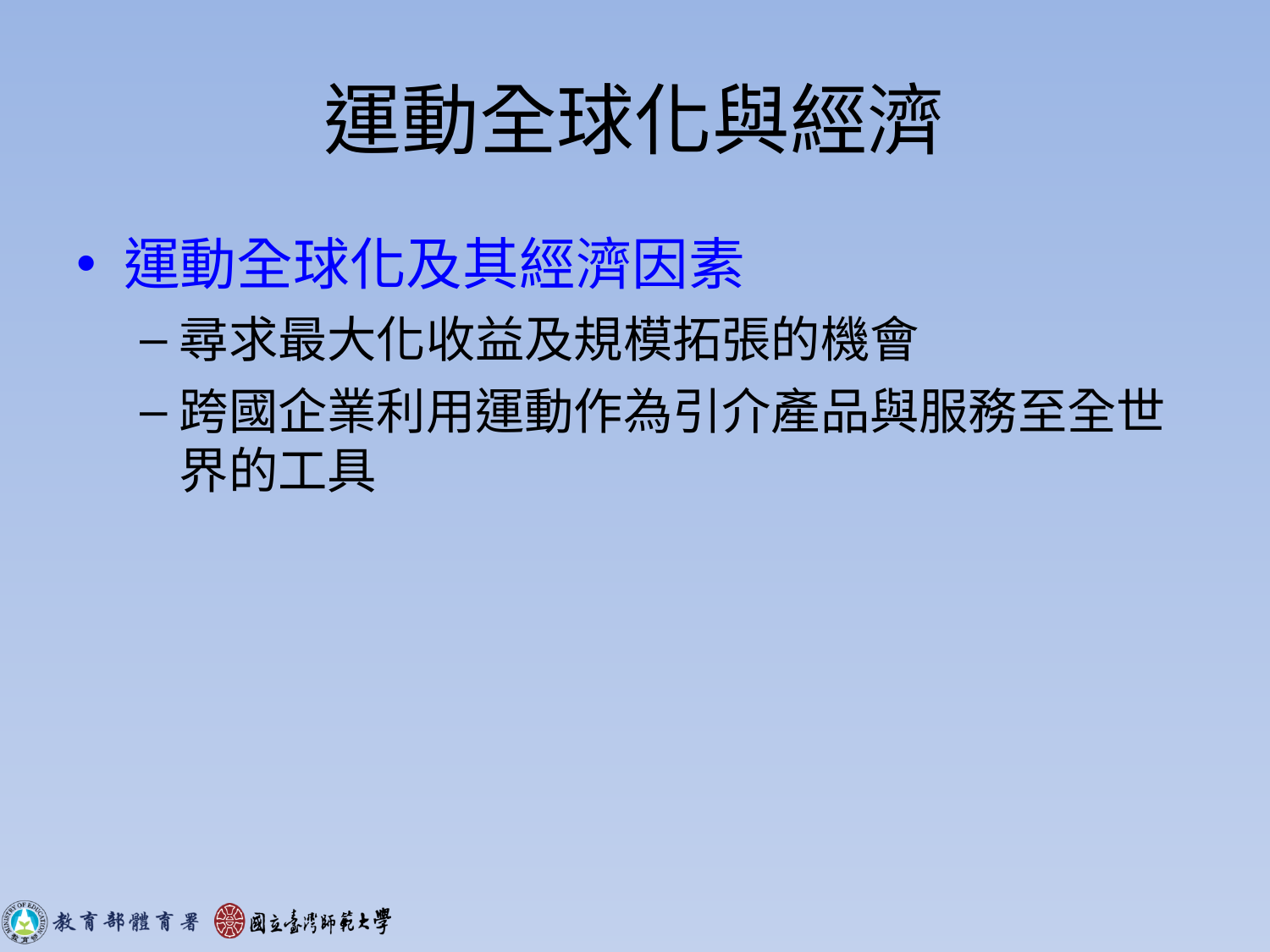

# 運動全球化與經濟
運動全球化及其經濟因素
尋求最大化收益及規模拓張的機會
跨國企業利用運動作為引介產品與服務至全世界的工具